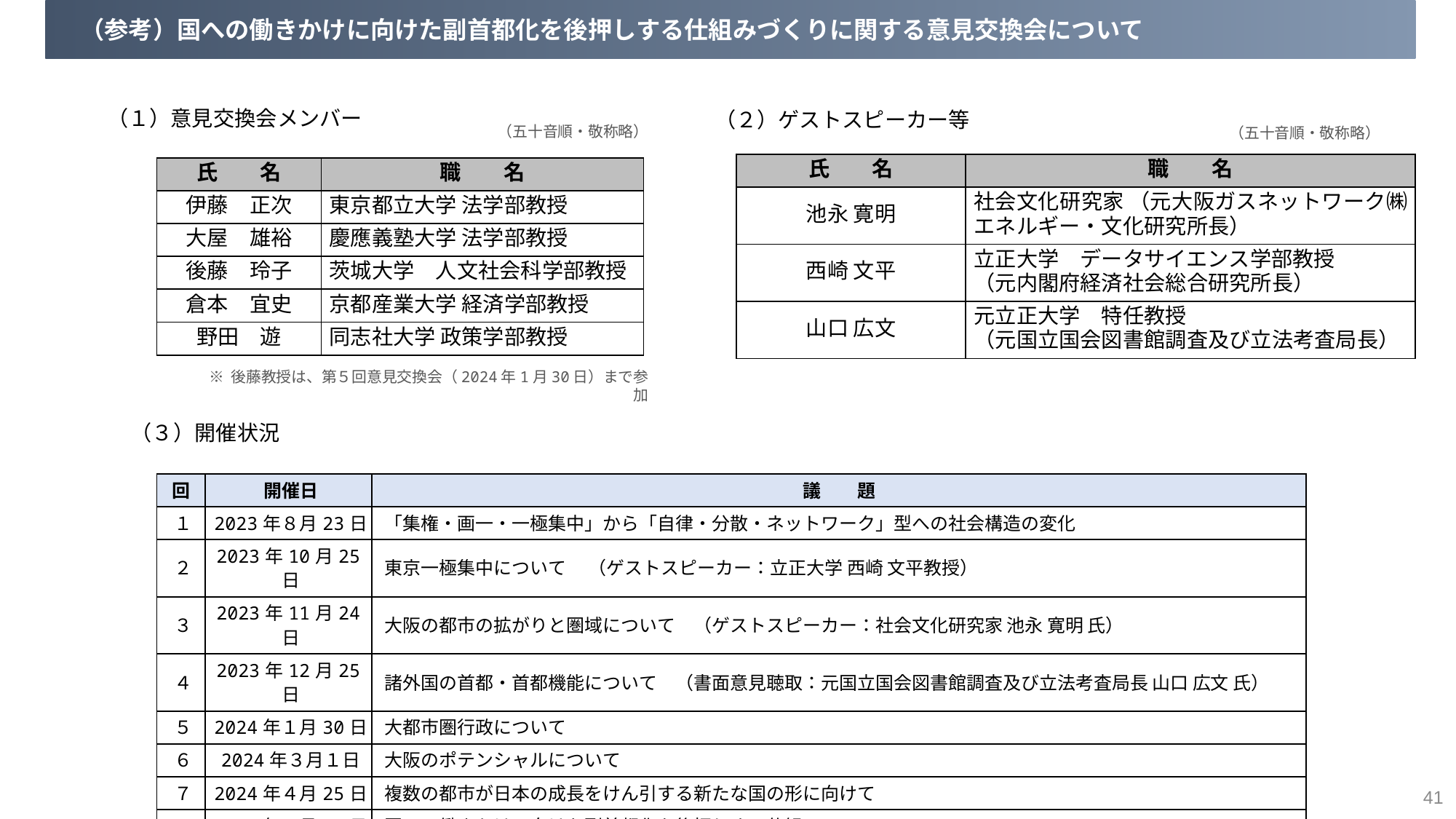

（参考）国への働きかけに向けた副首都化を後押しする仕組みづくりに関する意見交換会について
（１）意見交換会メンバー
（２）ゲストスピーカー等
（五十音順・敬称略）
（五十音順・敬称略）
| 氏　　名 | 職　　名 |
| --- | --- |
| 池永 寛明 | 社会文化研究家 （元大阪ガスネットワーク㈱エネルギー・文化研究所長） |
| 西崎 文平 | 立正大学　データサイエンス学部教授 （元内閣府経済社会総合研究所長） |
| 山口 広文 | 元立正大学　特任教授 （元国立国会図書館調査及び立法考査局長） |
| 氏　　名 | 職　　名 |
| --- | --- |
| 伊藤　正次 | 東京都立大学 法学部教授 |
| 大屋　雄裕 | 慶應義塾大学 法学部教授 |
| 後藤　玲子 | 茨城大学　人文社会科学部教授 |
| 倉本　宜史 | 京都産業大学 経済学部教授 |
| 野田　遊 | 同志社大学 政策学部教授 |
※ 後藤教授は、第５回意見交換会（2024年1月30日）まで参加
（３）開催状況
| 回 | 開催日 | 議　　題 |
| --- | --- | --- |
| １ | 2023年８月23日 | 「集権・画一・一極集中」から「自律・分散・ネットワーク」型への社会構造の変化 |
| ２ | 2023年10月25日 | 東京一極集中について 　（ゲストスピーカー：立正大学 西崎 文平教授） |
| ３ | 2023年11月24日 | 大阪の都市の拡がりと圏域について　（ゲストスピーカー：社会文化研究家 池永 寛明 氏） |
| ４ | 2023年12月25日 | 諸外国の首都・首都機能について　（書面意見聴取：元国立国会図書館調査及び立法考査局長 山口 広文 氏） |
| ５ | 2024年１月30日 | 大都市圏行政について |
| ６ | 2024年３月１日 | 大阪のポテンシャルについて |
| ７ | 2024年４月25日 | 複数の都市が日本の成長をけん引する新たな国の形に向けて |
| ８ | 2024年６月14日 | 国への働きかけに向けた副首都化を後押しする仕組みについて |
| ９ | 2024年８月７日 | 国への働きかけに向けた副首都化を後押しする仕組みについて・副首都ビジョンで示す法整備について |
| 10 | 2025年２月６日 | 多極分散・ネットワーク型の社会への転換に向けて |
41